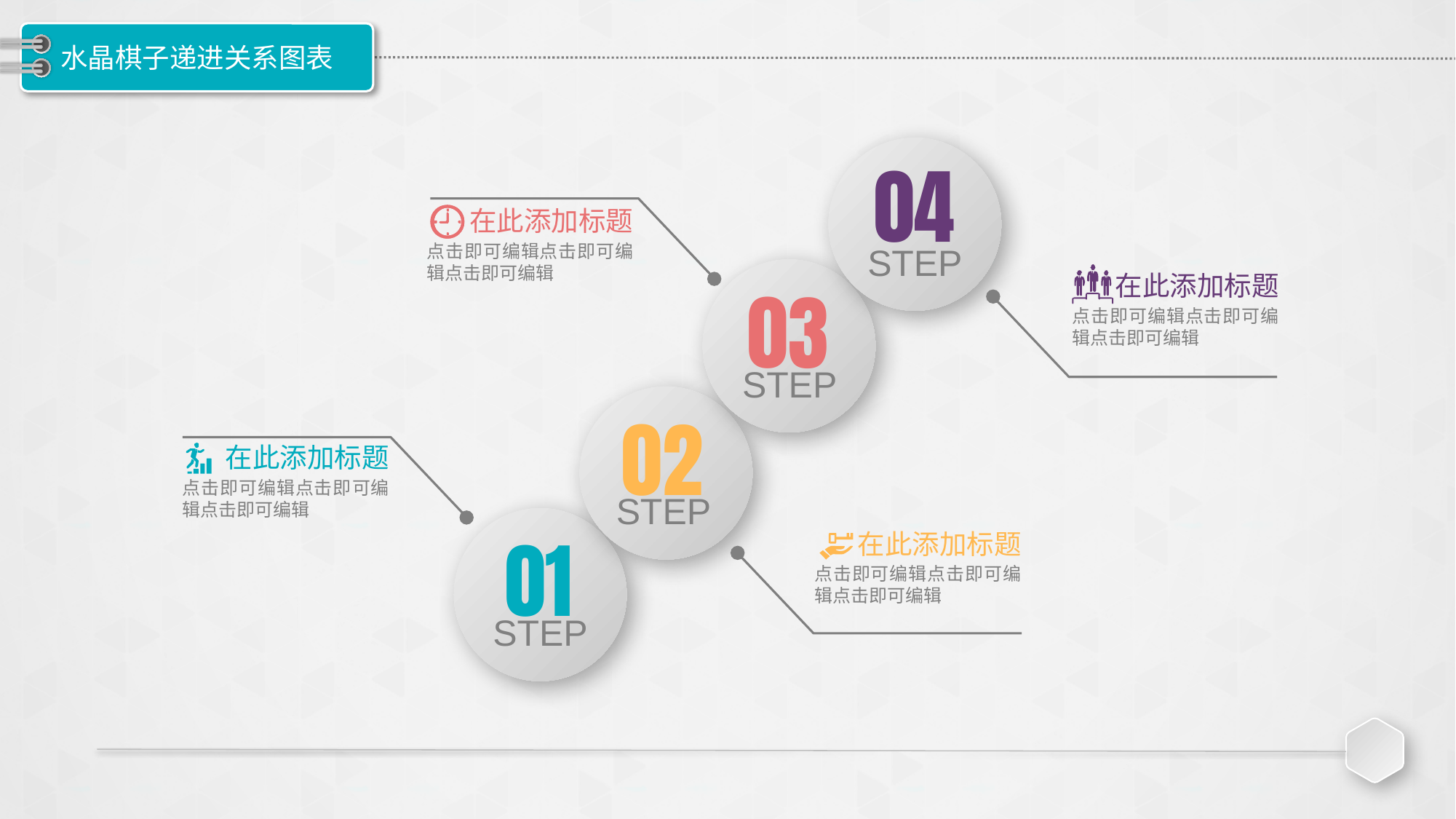

# 水晶棋子递进关系图表

04
STEP

在此添加标题

点击即可编辑点击即可编辑点击即可编辑

在此添加标题

03
STEP

点击即可编辑点击即可编辑点击即可编辑

02
STEP
在此添加标题

点击即可编辑点击即可编辑点击即可编辑

在此添加标题
01
STEP

点击即可编辑点击即可编辑点击即可编辑
8